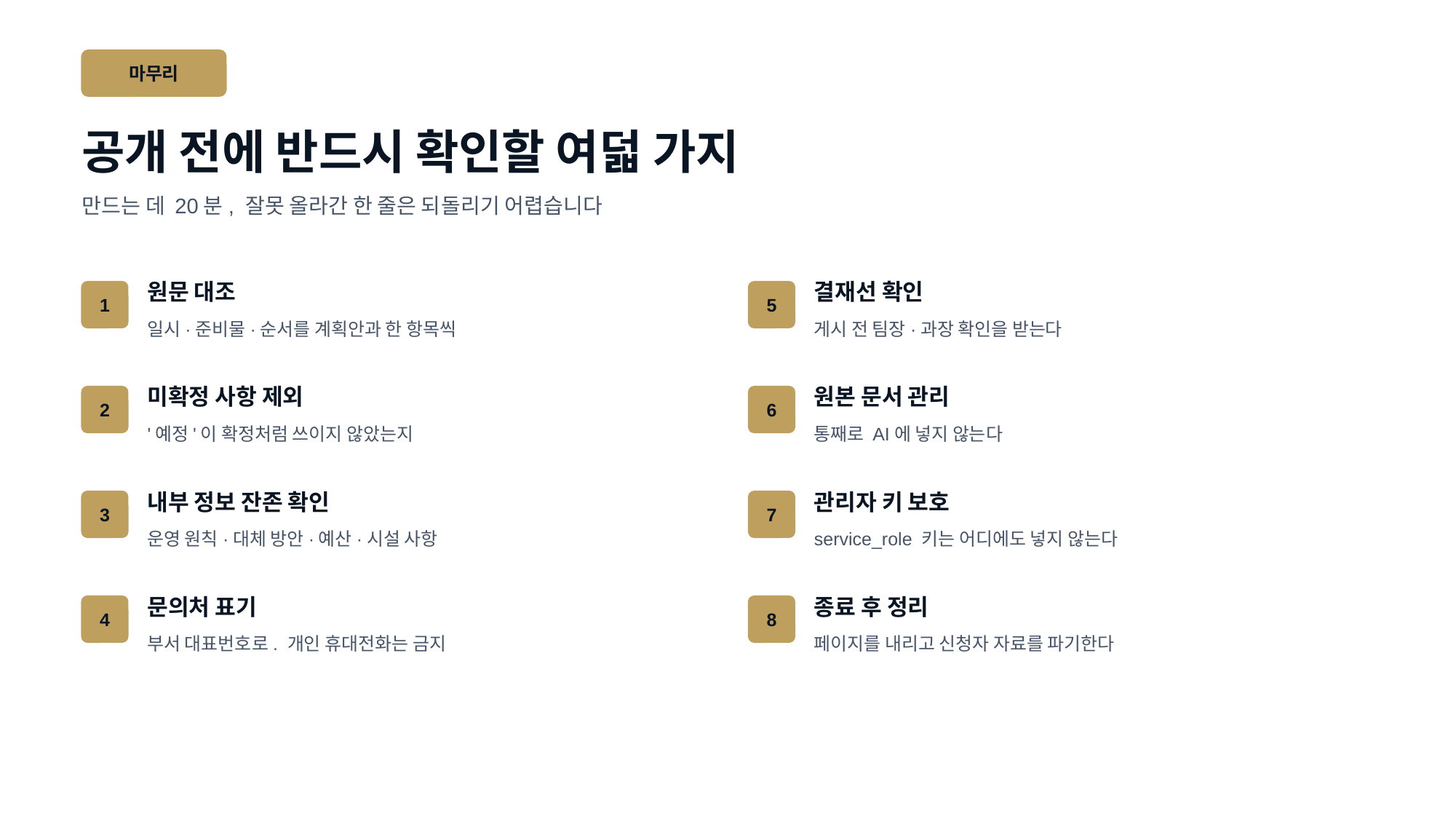

마무리
공개 전에 반드시 확인할 여덟 가지
만드는 데 20분, 잘못 올라간 한 줄은 되돌리기 어렵습니다
원문 대조
결재선 확인

1

5
일시·준비물·순서를 계획안과 한 항목씩
게시 전 팀장·과장 확인을 받는다
미확정 사항 제외
원본 문서 관리

2

6
'예정'이 확정처럼 쓰이지 않았는지
통째로 AI에 넣지 않는다
내부 정보 잔존 확인
관리자 키 보호

3

7
운영 원칙·대체 방안·예산·시설 사항
service_role 키는 어디에도 넣지 않는다
문의처 표기
종료 후 정리

4

8
부서 대표번호로. 개인 휴대전화는 금지
페이지를 내리고 신청자 자료를 파기한다